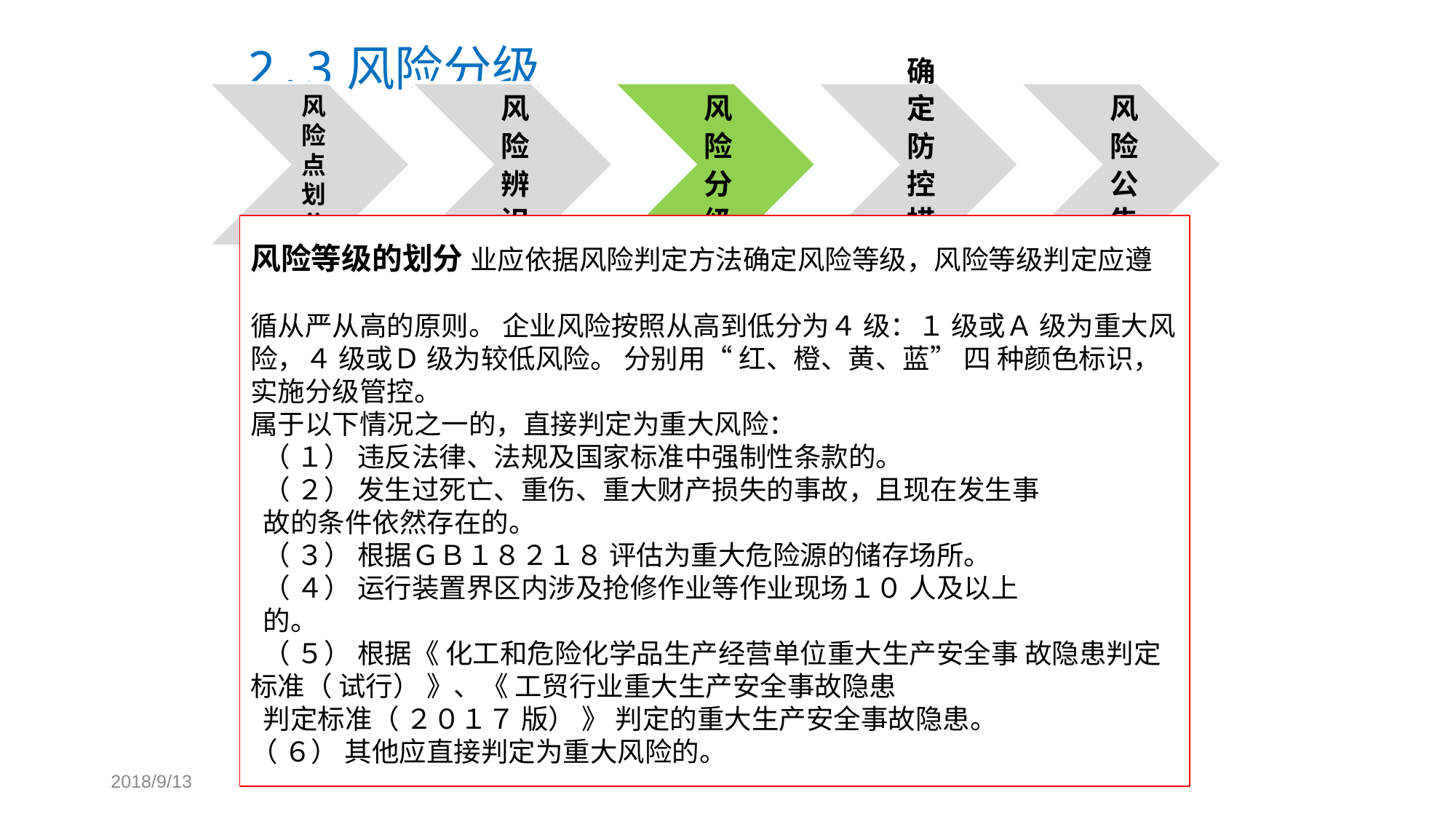

# 2.3风险分级
风险分级
风险等级的划分 业应依据风险判定方法确定风险等级，风险等级判定应遵

循从严从高的原则。 企业风险按照从高到低分为４ 级：１ 级或Ａ 级为重大风险，４ 级或Ｄ 级为较低风险。 分别用“ 红、橙、黄、蓝” 四 种颜色标识，实施分级管控。
属于以下情况之一的，直接判定为重大风险：
 （ １） 违反法律、法规及国家标准中强制性条款的。
 （ ２） 发生过死亡、重伤、重大财产损失的事故，且现在发生事
 故的条件依然存在的。
 （ ３） 根据ＧＢ１８２１８ 评估为重大危险源的储存场所。
 （ ４） 运行装置界区内涉及抢修作业等作业现场１０ 人及以上
 的。
 （ ５） 根据《 化工和危险化学品生产经营单位重大生产安全事 故隐患判定标准（ 试行） 》、《 工贸行业重大生产安全事故隐患
 判定标准（ ２０１７ 版） 》 判定的重大生产安全事故隐患。
（ ６） 其他应直接判定为重大风险的。
2018/9/13